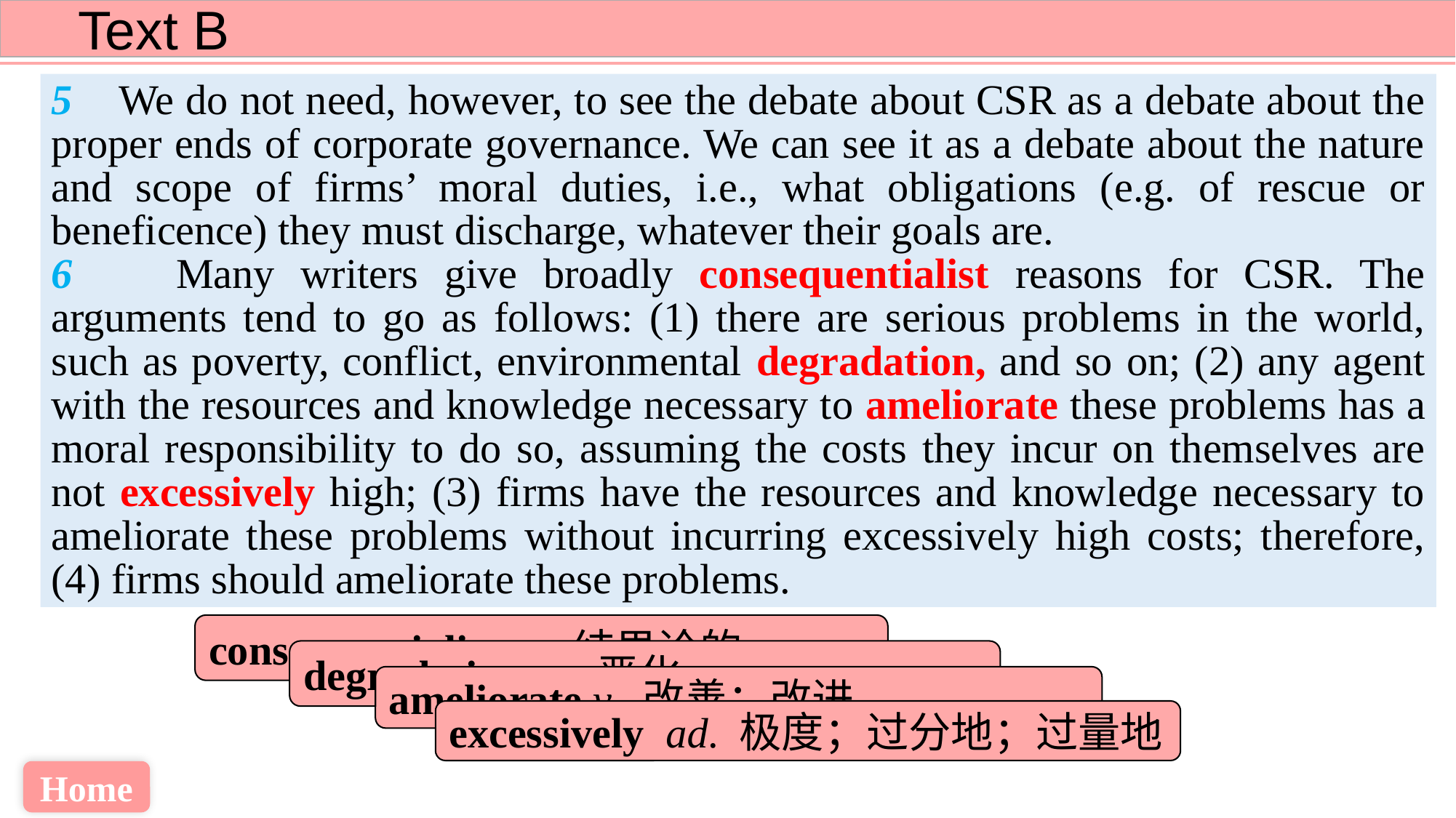

5    We do not need, however, to see the debate about CSR as a debate about the proper ends of corporate governance. We can see it as a debate about the nature and scope of firms’ moral duties, i.e., what obligations (e.g. of rescue or beneficence) they must discharge, whatever their goals are.
6    Many writers give broadly consequentialist reasons for CSR. The arguments tend to go as follows: (1) there are serious problems in the world, such as poverty, conflict, environmental degradation, and so on; (2) any agent with the resources and knowledge necessary to ameliorate these problems has a moral responsibility to do so, assuming the costs they incur on themselves are not excessively high; (3) firms have the resources and knowledge necessary to ameliorate these problems without incurring excessively high costs; therefore, (4) firms should ameliorate these problems.

consequentialist  a. 结果论的
degradation  n. 恶化
ameliorate v. 改善；改进
excessively  ad. 极度；过分地；过量地